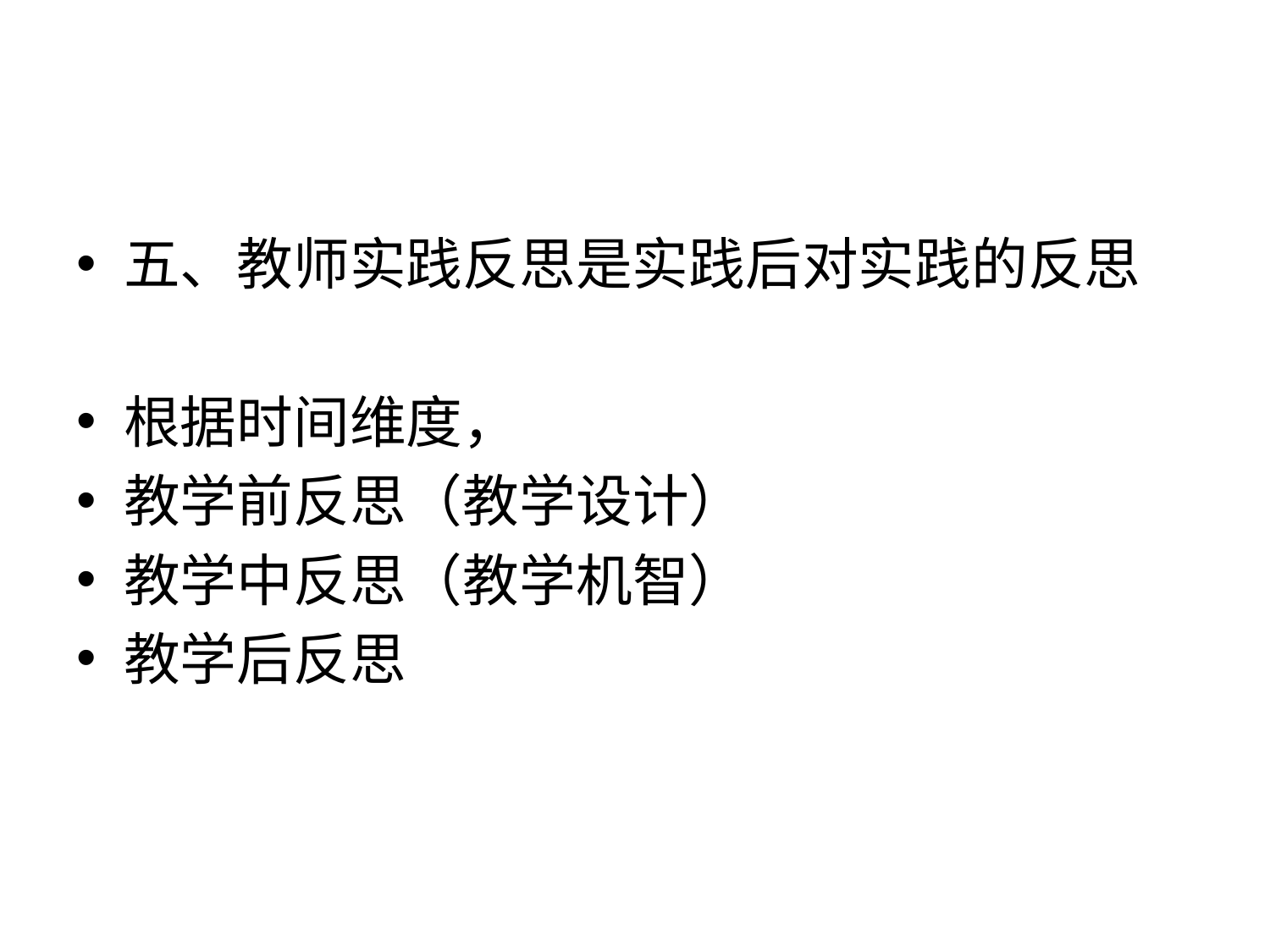

#
五、教师实践反思是实践后对实践的反思

根据时间维度，
教学前反思（教学设计）
教学中反思（教学机智）
教学后反思